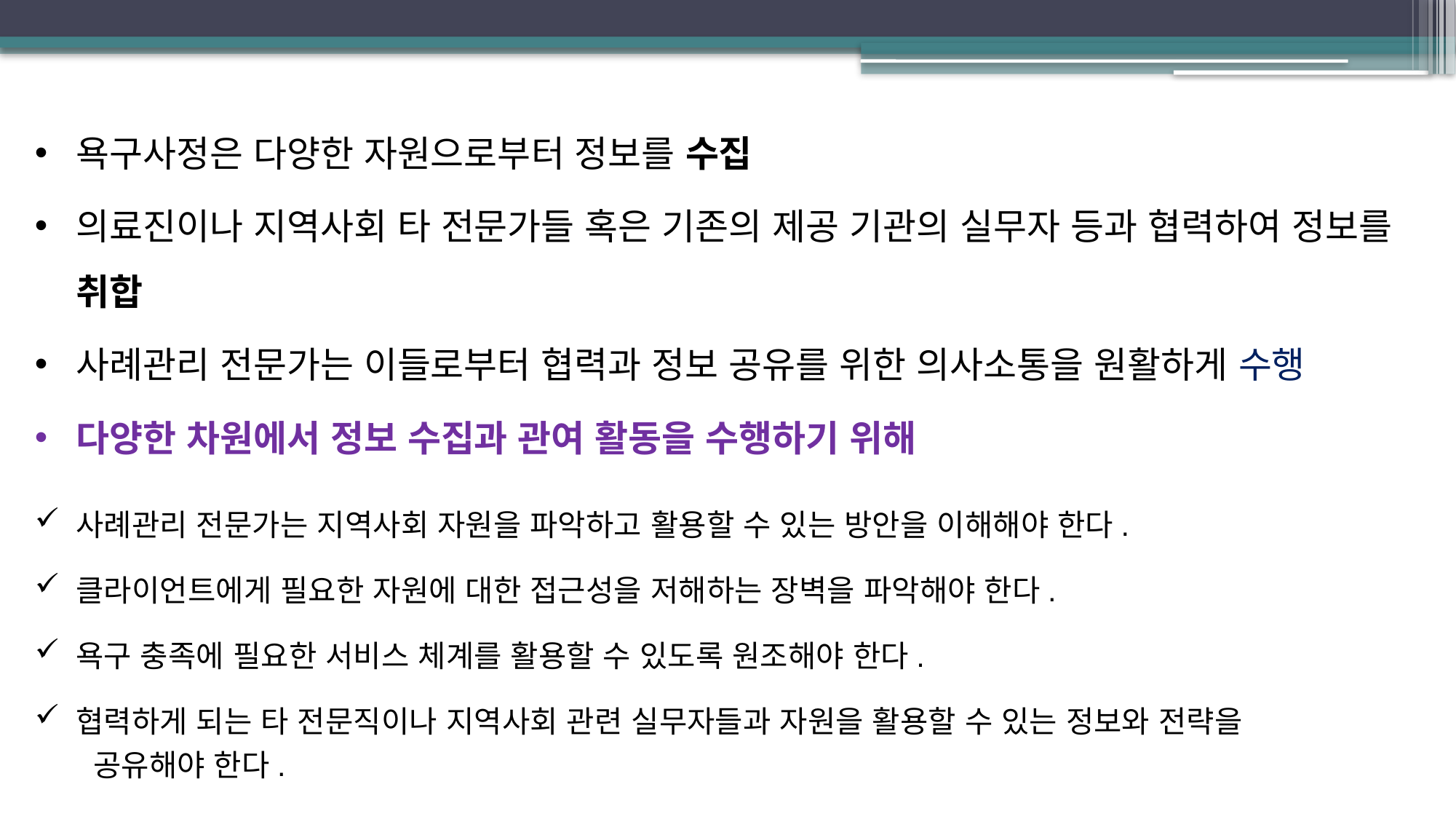

욕구사정은 다양한 자원으로부터 정보를 수집
의료진이나 지역사회 타 전문가들 혹은 기존의 제공 기관의 실무자 등과 협력하여 정보를 취합
사례관리 전문가는 이들로부터 협력과 정보 공유를 위한 의사소통을 원활하게 수행
다양한 차원에서 정보 수집과 관여 활동을 수행하기 위해

사례관리 전문가는 지역사회 자원을 파악하고 활용할 수 있는 방안을 이해해야 한다.

클라이언트에게 필요한 자원에 대한 접근성을 저해하는 장벽을 파악해야 한다.

욕구 충족에 필요한 서비스 체계를 활용할 수 있도록 원조해야 한다.

협력하게 되는 타 전문직이나 지역사회 관련 실무자들과 자원을 활용할 수 있는 정보와 전략을
      공유해야 한다.